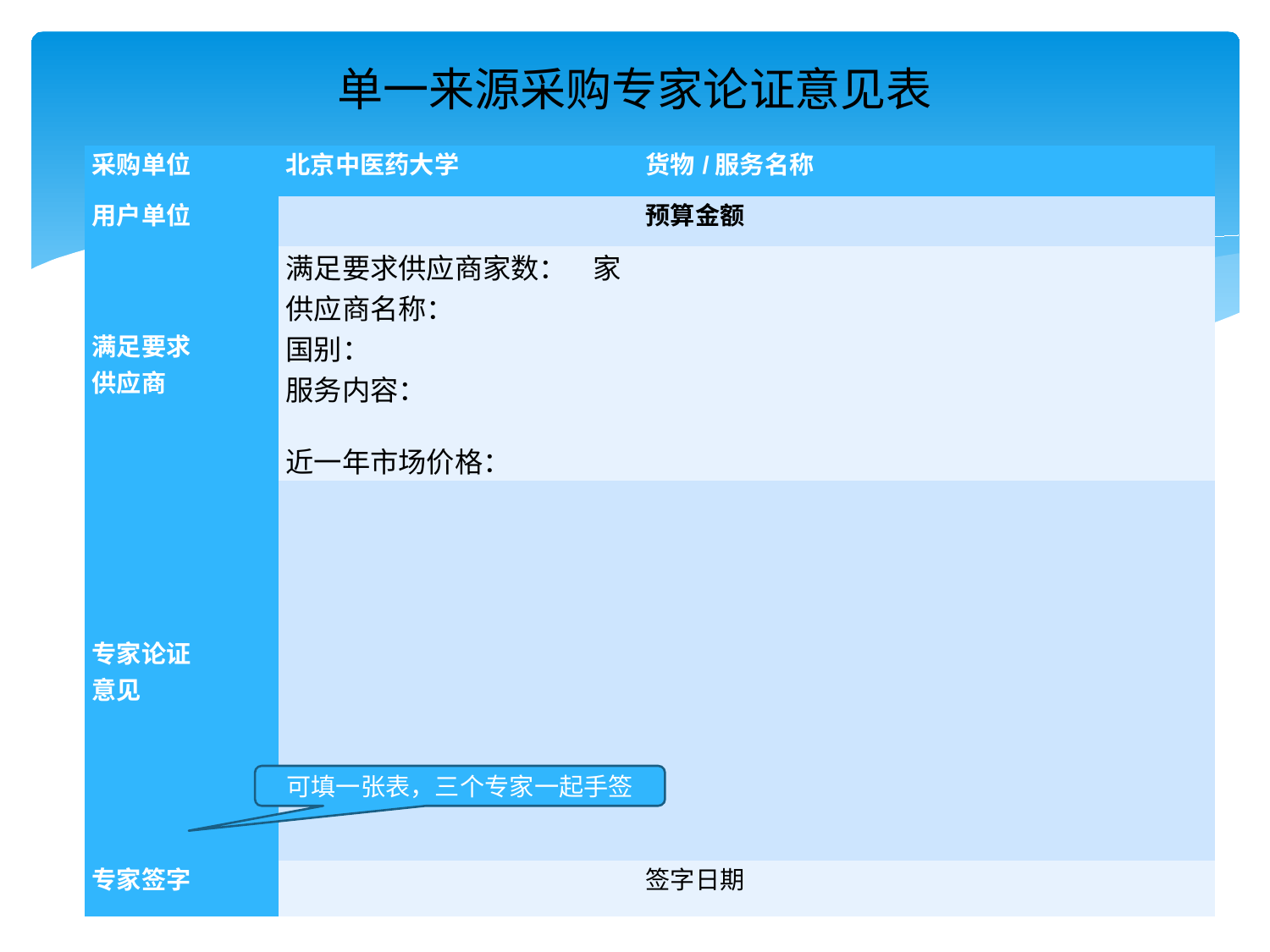

# 单一来源采购专家论证意见表
| 采购单位 | 北京中医药大学 | 货物/服务名称 |  |
| --- | --- | --- | --- |
| 用户单位 |  | 预算金额 |  |
| 满足要求 供应商 | 满足要求供应商家数： 家 供应商名称： 国别： 服务内容：   近一年市场价格： |  |  |
| 专家论证 意见 |  |  |  |
| 专家签字 |  | 签字日期 |  |
可填一张表，三个专家一起手签